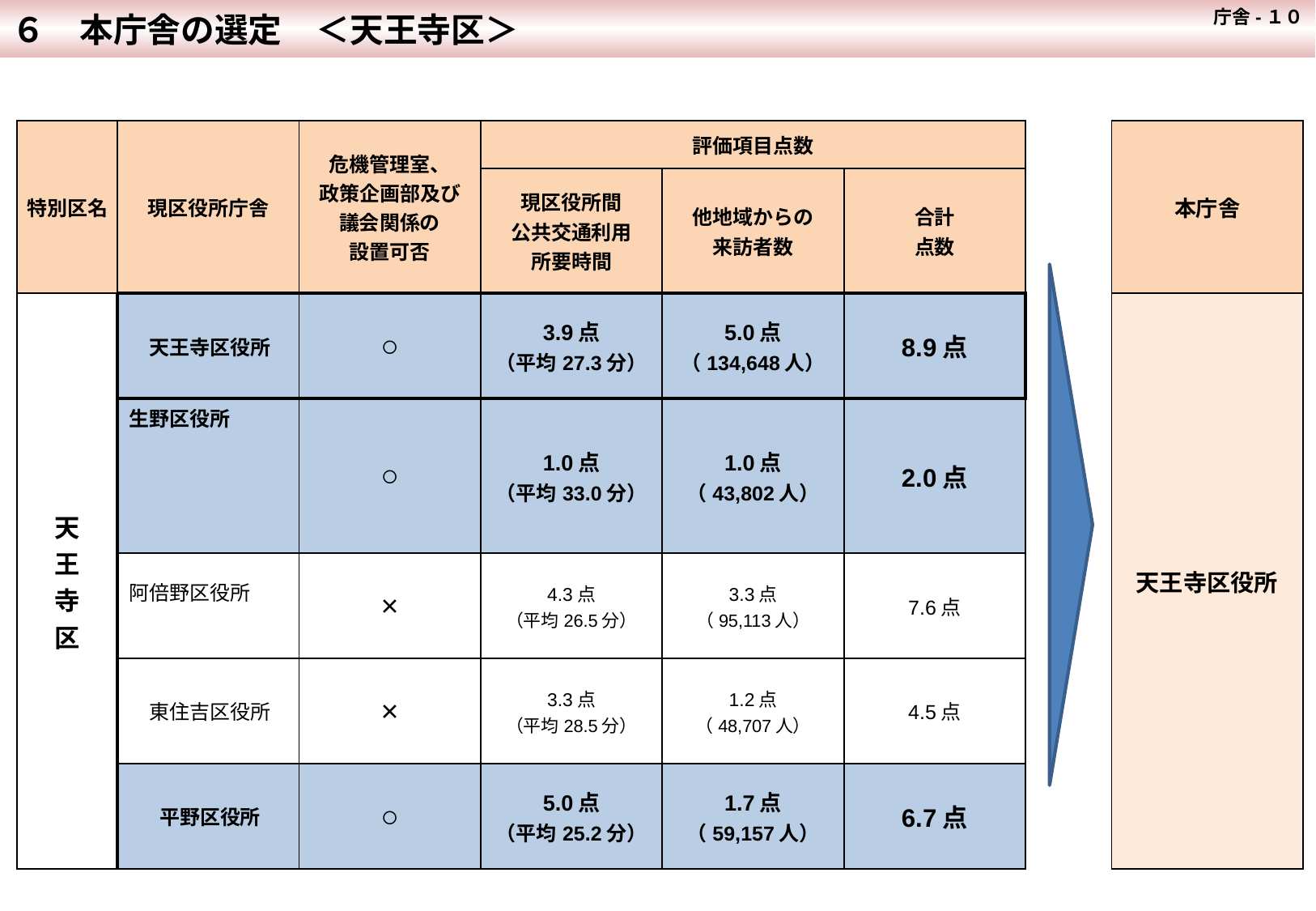

庁舎-１０
６　本庁舎の選定　＜天王寺区＞

| 特別区名 | 現区役所庁舎 | 危機管理室、 政策企画部及び 議会関係の 設置可否 | 評価項目点数 |  |  |  | 本庁舎 |
| --- | --- | --- | --- | --- | --- | --- | --- |
|  |  |  | 現区役所間 公共交通利用 所要時間 | 他地域からの 来訪者数 | 合計 点数 |  |  |
| 天 王 寺 区 | 天王寺区役所 | ○ | 3.9点 （平均27.3分） | 5.0点 （134,648人） | 8.9点 |  | 天王寺区役所 |
|  | 生野区役所 | ○ | 1.0点 （平均33.0分） | 1.0点 （43,802人） | 2.0点 |  |  |
|  | 阿倍野区役所 | × | 4.3点 （平均26.5分） | 3.3点 （95,113人） | 7.6点 |  |  |
|  | 東住吉区役所 | × | 3.3点 （平均28.5分） | 1.2点 （48,707人） | 4.5点 |  |  |
|  | 平野区役所 | ○ | 5.0点 （平均25.2分） | 1.7点 （59,157人） | 6.7点 |  |  |